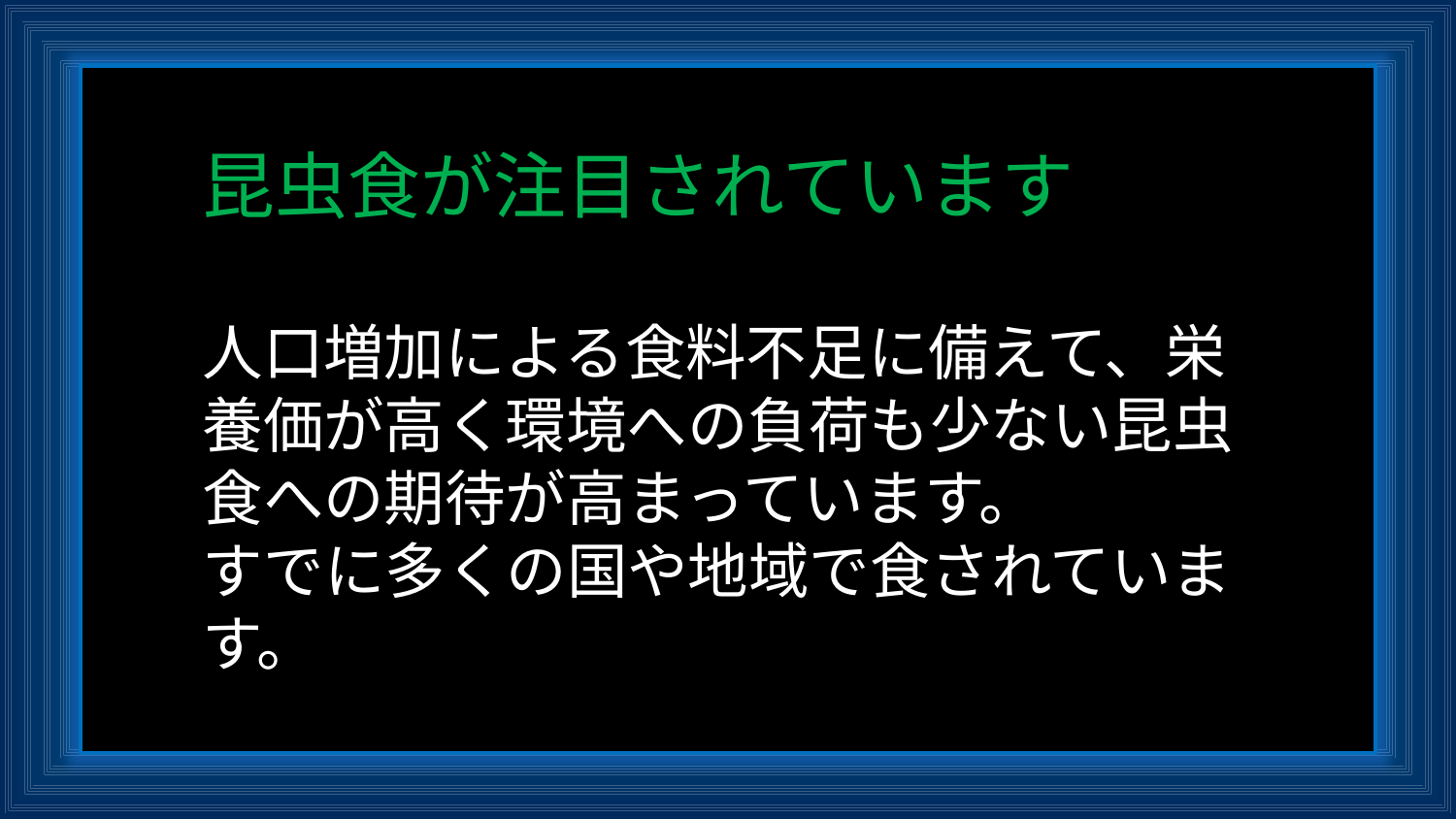

昆虫食が注目されています

人口増加による食料不足に備えて、栄養価が高く環境への負荷も少ない昆虫食への期待が高まっています。
すでに多くの国や地域で食されています。